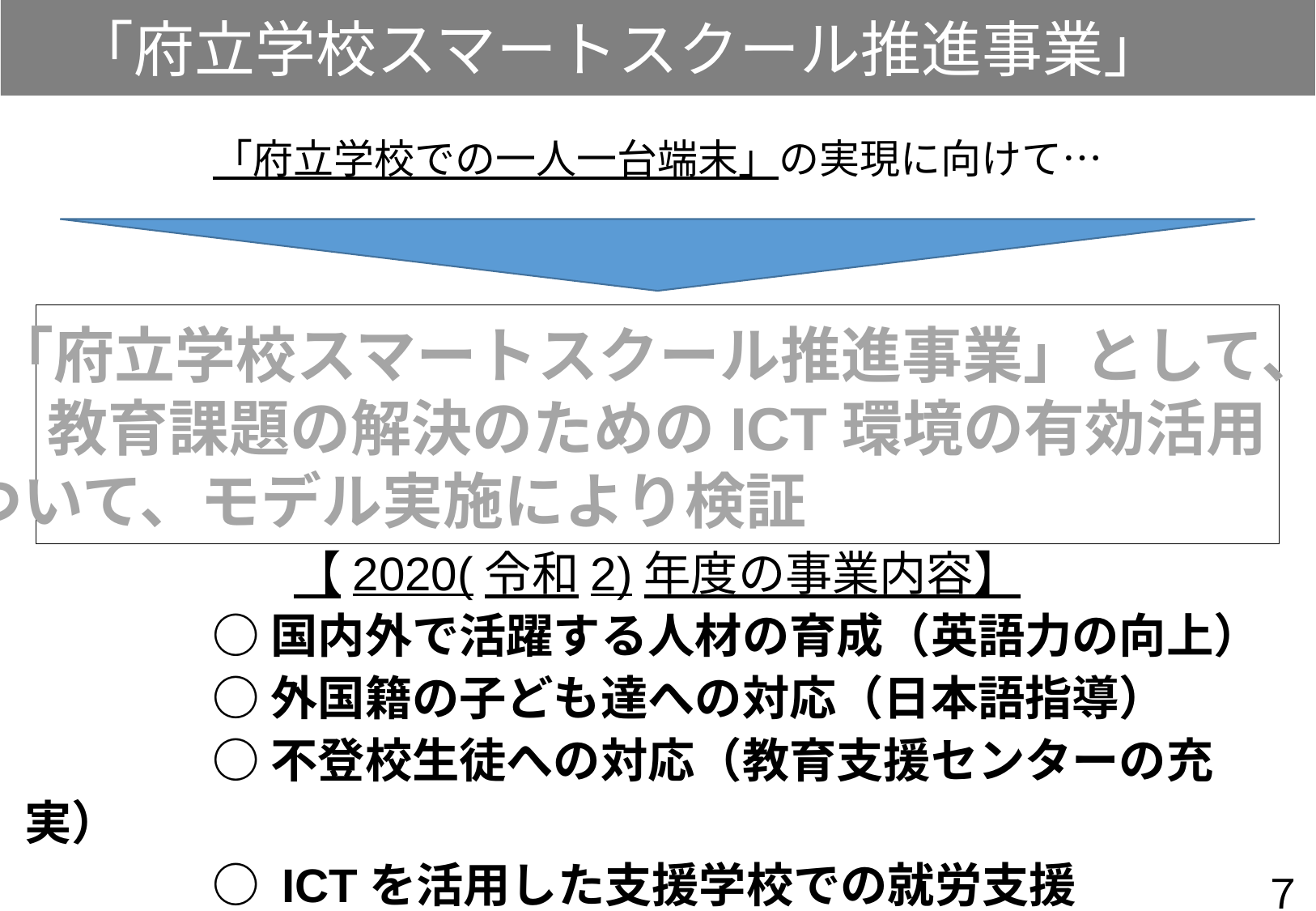

「府立学校スマートスクール推進事業」
「府立学校での一人一台端末」の実現に向けて…

「府立学校スマートスクール推進事業」として、
教育課題の解決のためのICT環境の有効活用
について、モデル実施により検証
【2020(令和2)年度の事業内容】
　　　　○ 国内外で活躍する人材の育成（英語力の向上）
　　　　○ 外国籍の子ども達への対応（日本語指導）
　　　　○ 不登校生徒への対応（教育支援センターの充実）
　　　　○ ICTを活用した支援学校での就労支援
７